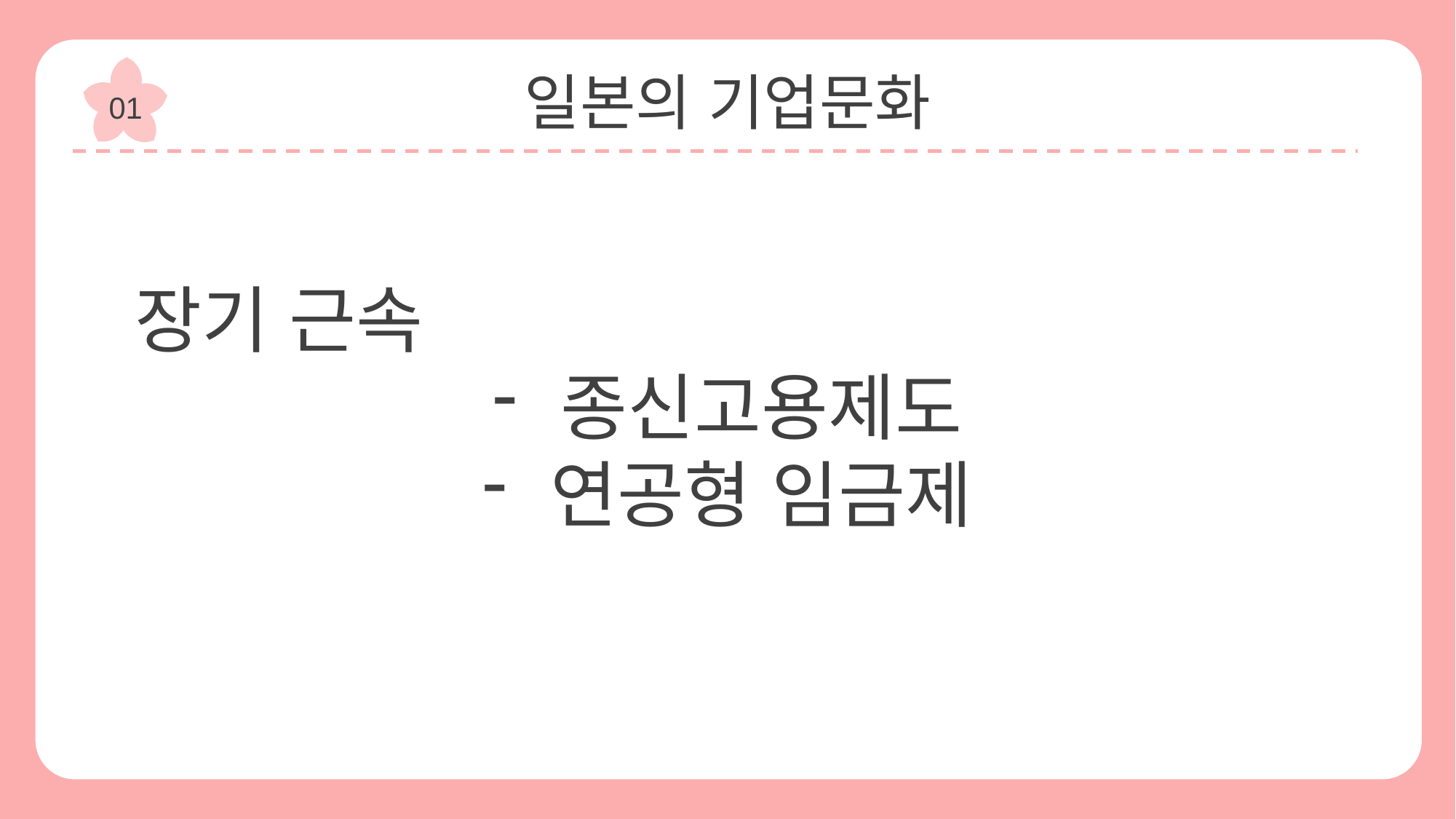

일본의 기업문화

01
장기 근속
종신고용제도
연공형 임금제